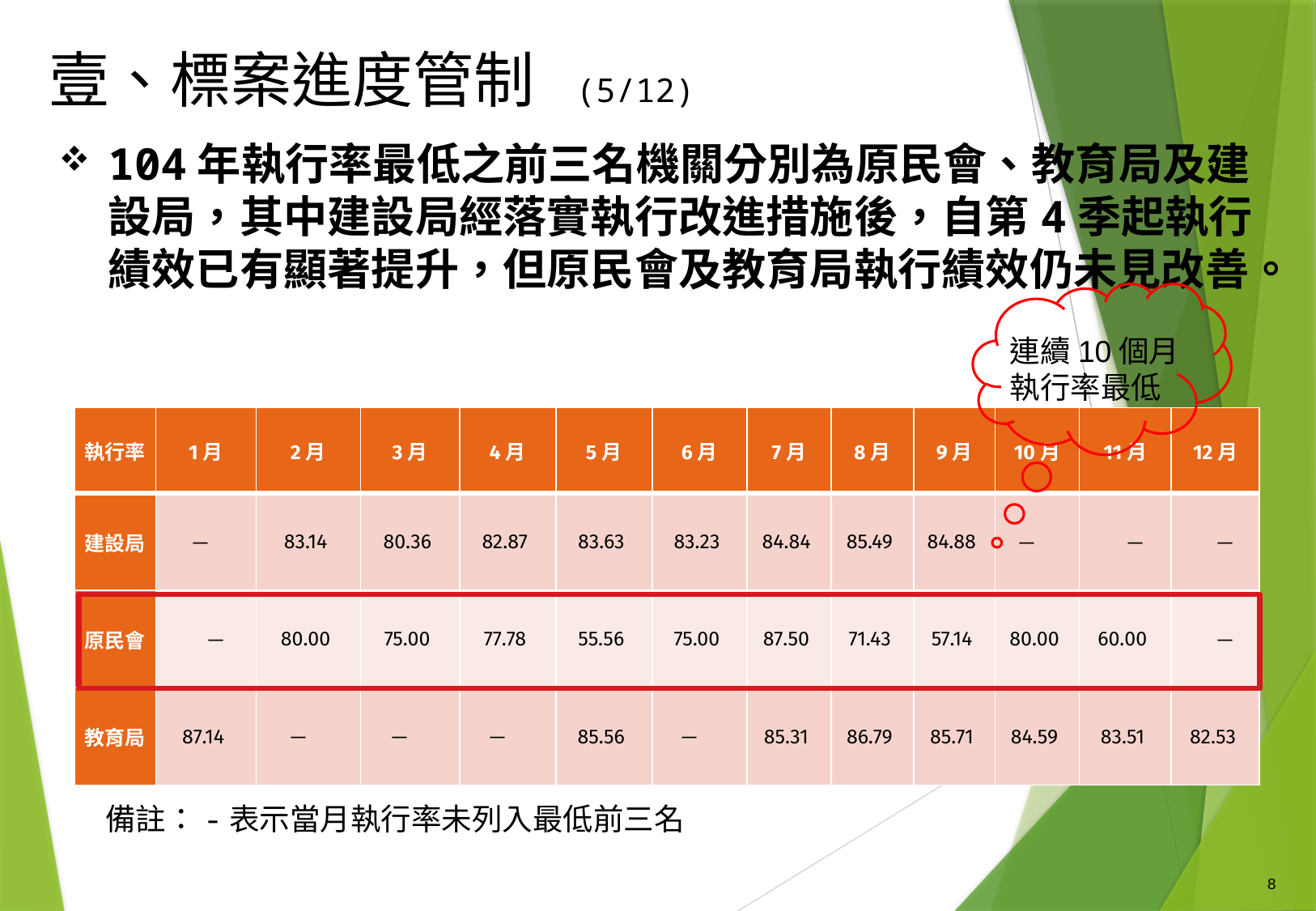

# 壹、標案進度管制  (5/12)
104年執行率最低之前三名機關分別為原民會、教育局及建設局，其中建設局經落實執行改進措施後，自第4季起執行績效已有顯著提升，但原民會及教育局執行績效仍未見改善。

連續10個月執行率最低
| 執行率 | 1月 | 2月 | 3月 | 4月 | 5月 | 6月 | 7月 | 8月 | 9月 | 10月 | 11月 | 12月 |
| --- | --- | --- | --- | --- | --- | --- | --- | --- | --- | --- | --- | --- |
| 建設局 | － | 83.14 | 80.36 | 82.87 | 83.63 | 83.23 | 84.84 | 85.49 | 84.88 | － | － | － |
| 原民會 | － | 80.00 | 75.00 | 77.78 | 55.56 | 75.00 | 87.50 | 71.43 | 57.14 | 80.00 | 60.00 | － |
| 教育局 | 87.14 | － | － | － | 85.56 | － | 85.31 | 86.79 | 85.71 | 84.59 | 83.51 | 82.53 |

備註：-表示當月執行率未列入最低前三名
8